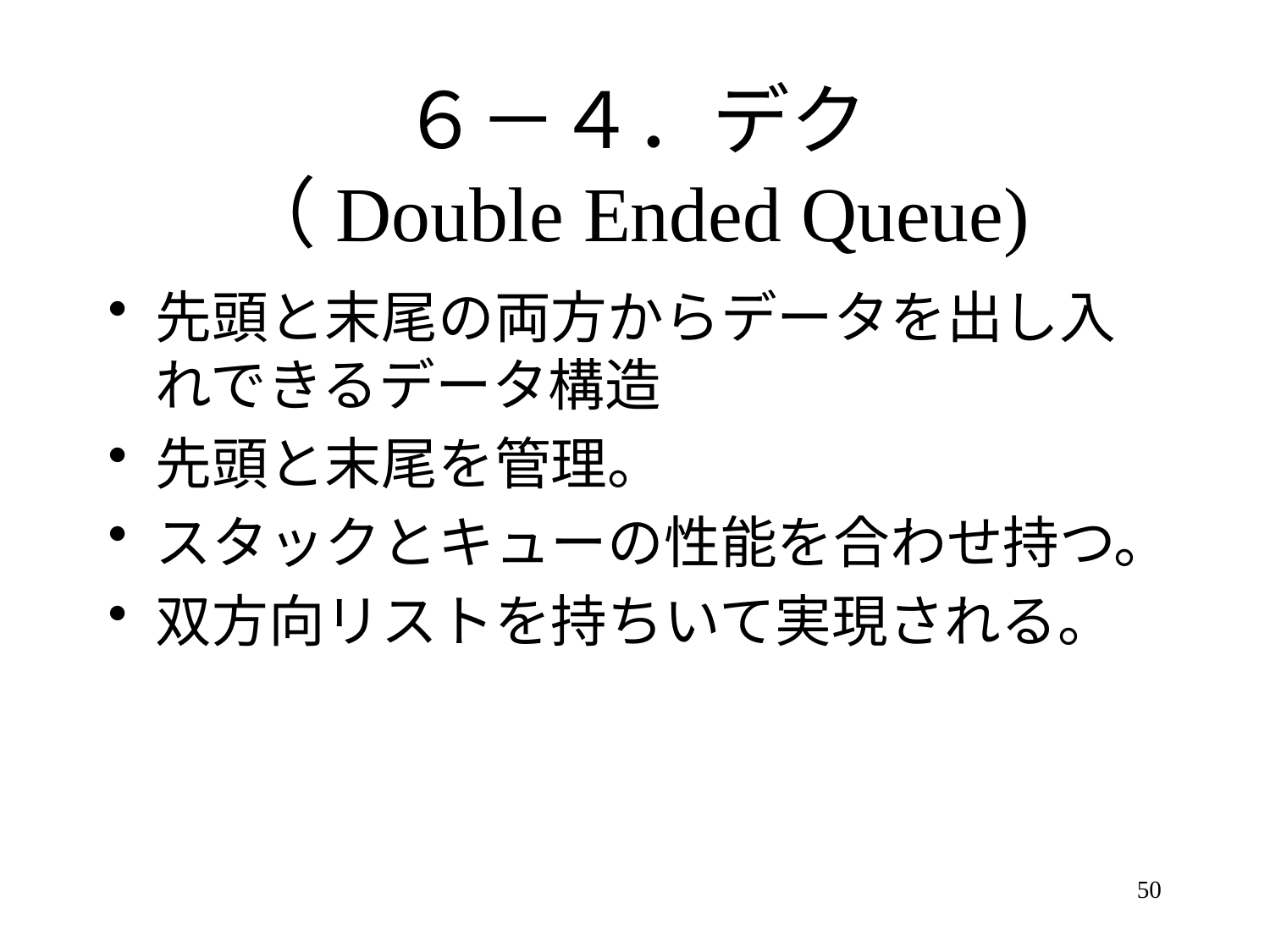

# ６－４．デク （Double Ended Queue)
先頭と末尾の両方からデータを出し入れできるデータ構造
先頭と末尾を管理。
スタックとキューの性能を合わせ持つ。
双方向リストを持ちいて実現される。
50